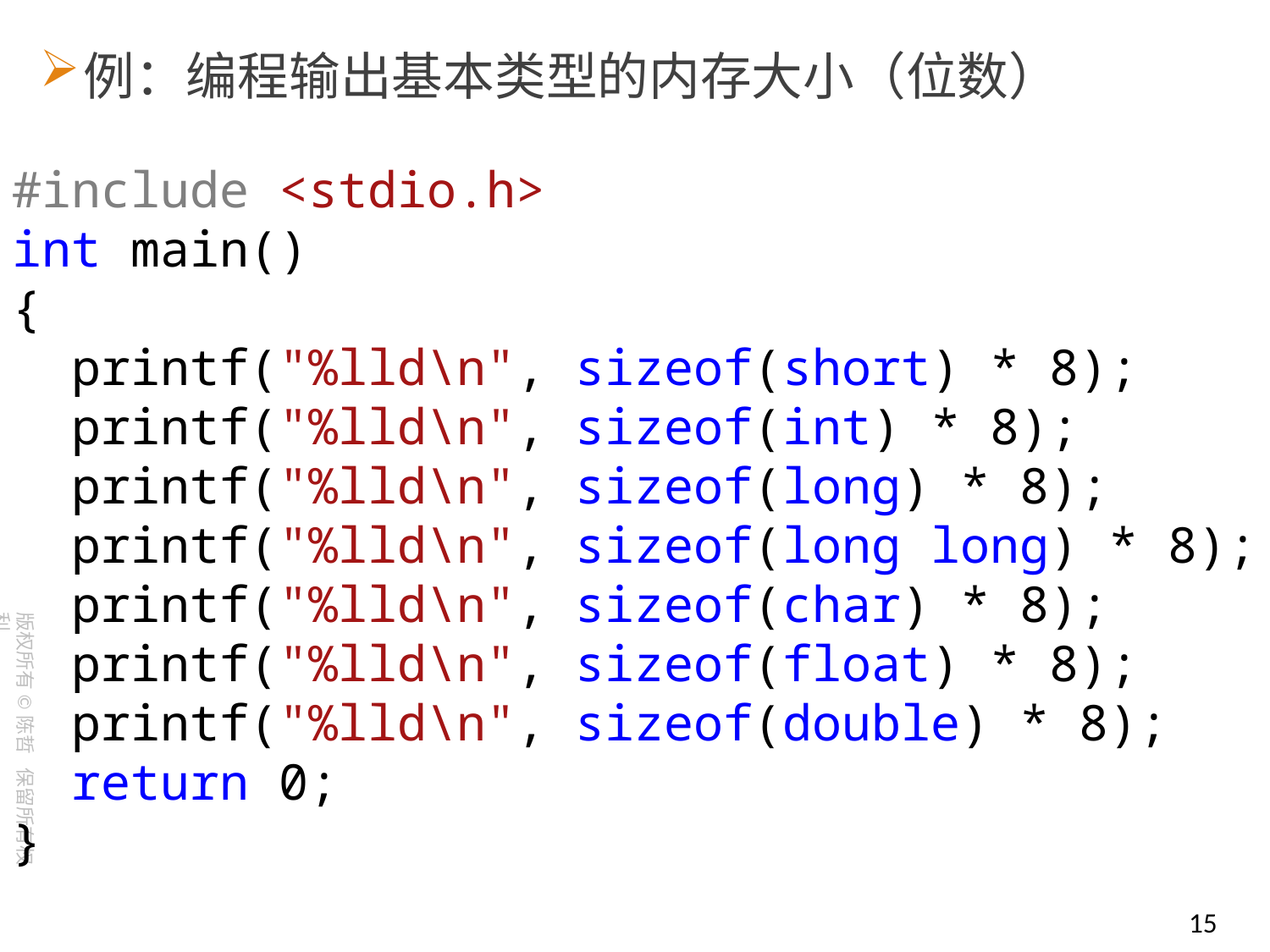

例：编程输出基本类型的内存大小（位数）
#include <stdio.h>
int main()
{
  printf("%lld\n", sizeof(short) * 8);
  printf("%lld\n", sizeof(int) * 8);
  printf("%lld\n", sizeof(long) * 8);
  printf("%lld\n", sizeof(long long) * 8);
  printf("%lld\n", sizeof(char) * 8);
  printf("%lld\n", sizeof(float) * 8);
  printf("%lld\n", sizeof(double) * 8);
  return 0;
}
15